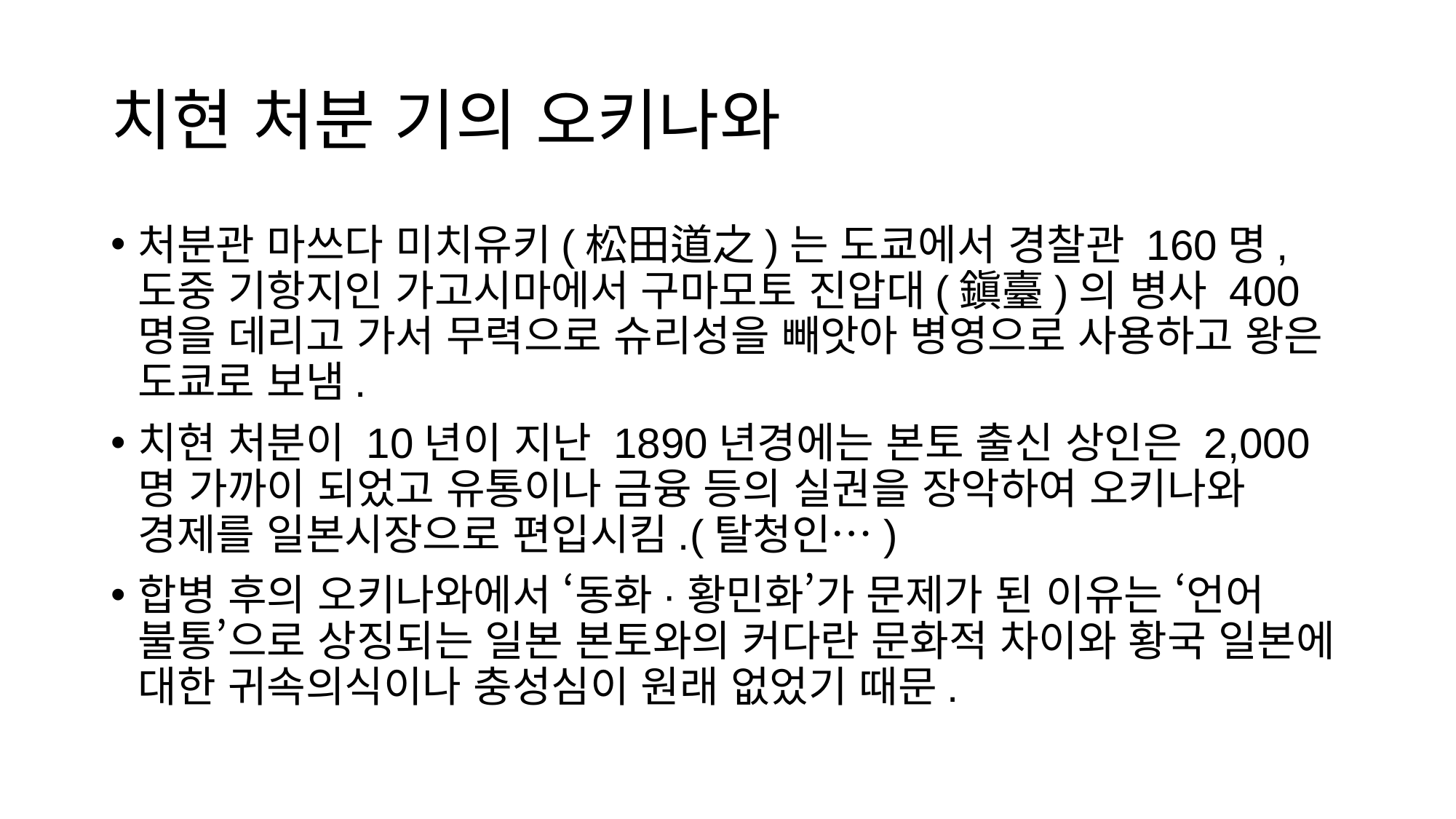

# 치현 처분 기의 오키나와
처분관 마쓰다 미치유키(松田道之)는 도쿄에서 경찰관 160명, 도중 기항지인 가고시마에서 구마모토 진압대(鎭臺)의 병사 400명을 데리고 가서 무력으로 슈리성을 빼앗아 병영으로 사용하고 왕은 도쿄로 보냄.
치현 처분이 10년이 지난 1890년경에는 본토 출신 상인은 2,000명 가까이 되었고 유통이나 금융 등의 실권을 장악하여 오키나와 경제를 일본시장으로 편입시킴.(탈청인…)
합병 후의 오키나와에서 ‘동화·황민화’가 문제가 된 이유는 ‘언어 불통’으로 상징되는 일본 본토와의 커다란 문화적 차이와 황국 일본에 대한 귀속의식이나 충성심이 원래 없었기 때문.